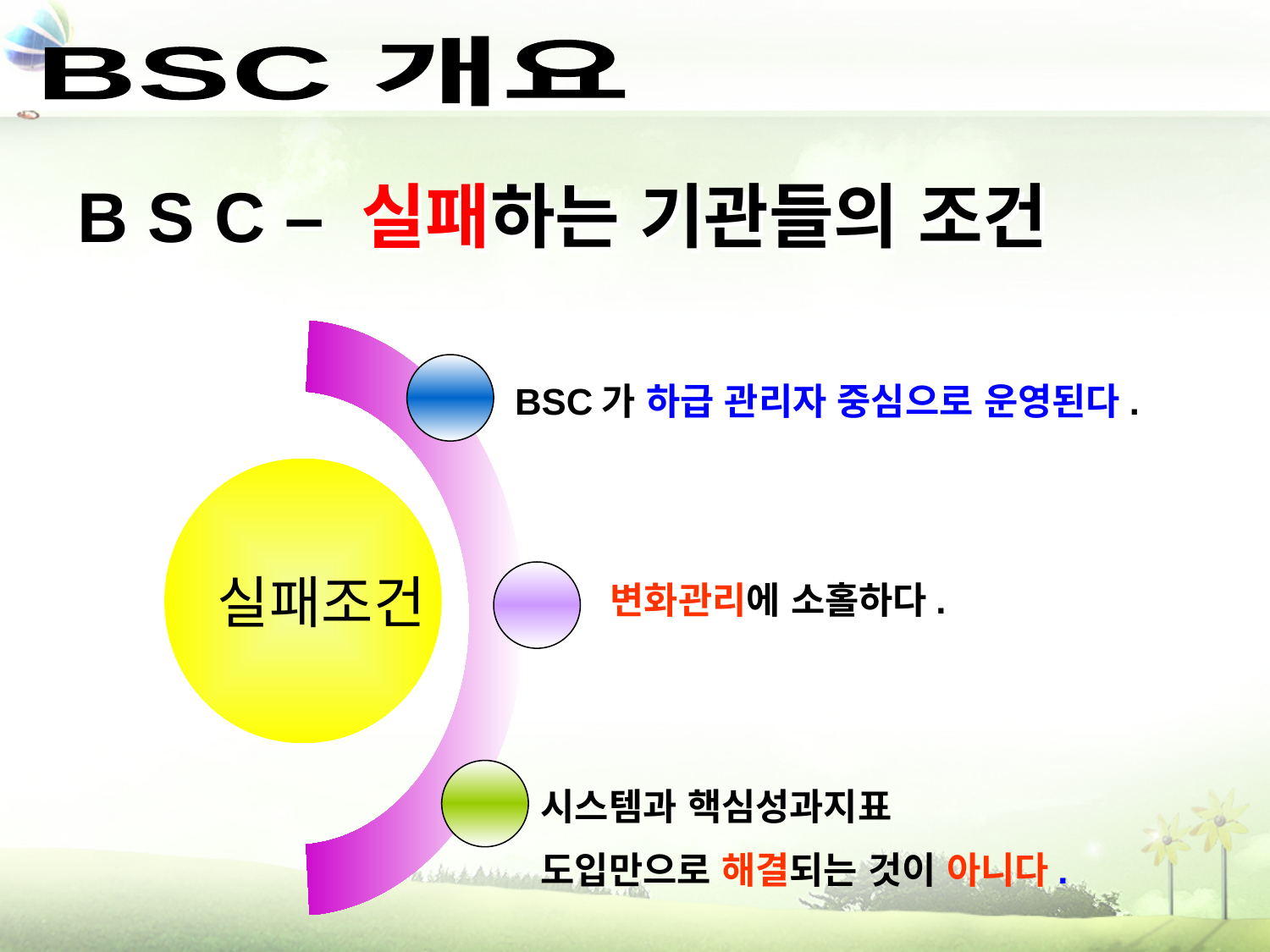

BSC 개요
B S C – 실패하는 기관들의 조건

BSC가 하급 관리자 중심으로 운영된다.

실패조건

변화관리에 소홀하다.

시스템과 핵심성과지표
도입만으로 해결되는 것이 아니다.